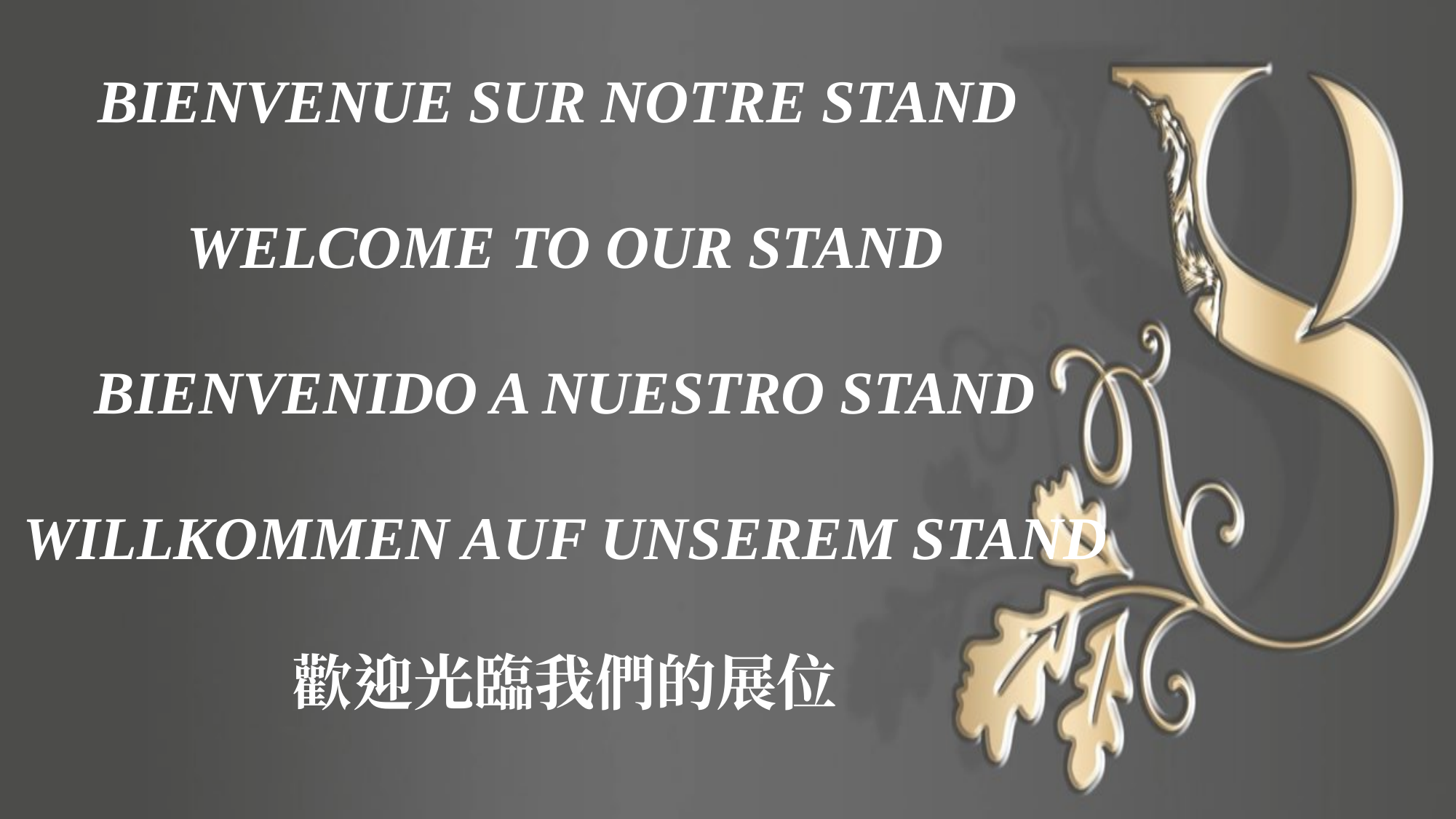

BIENVENUE SUR NOTRE STAND

WELCOME TO OUR STAND

BIENVENIDO A NUESTRO STAND

WILLKOMMEN AUF UNSEREM STAND

歡迎光臨我們的展位